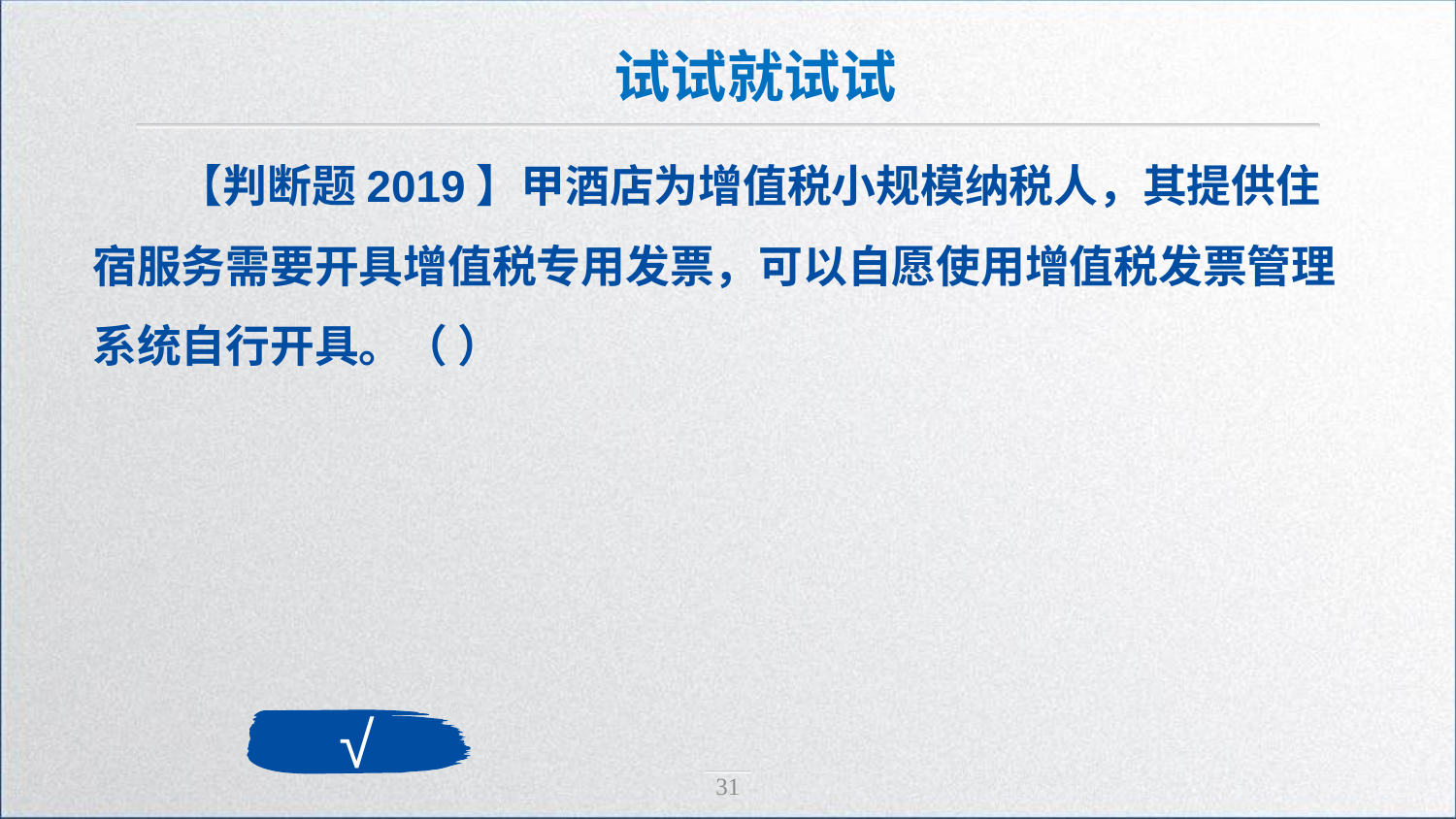

试试就试试
【判断题2019】甲酒店为增值税小规模纳税人，其提供住宿服务需要开具增值税专用发票，可以自愿使用增值税发票管理系统自行开具。（ ）
√

31